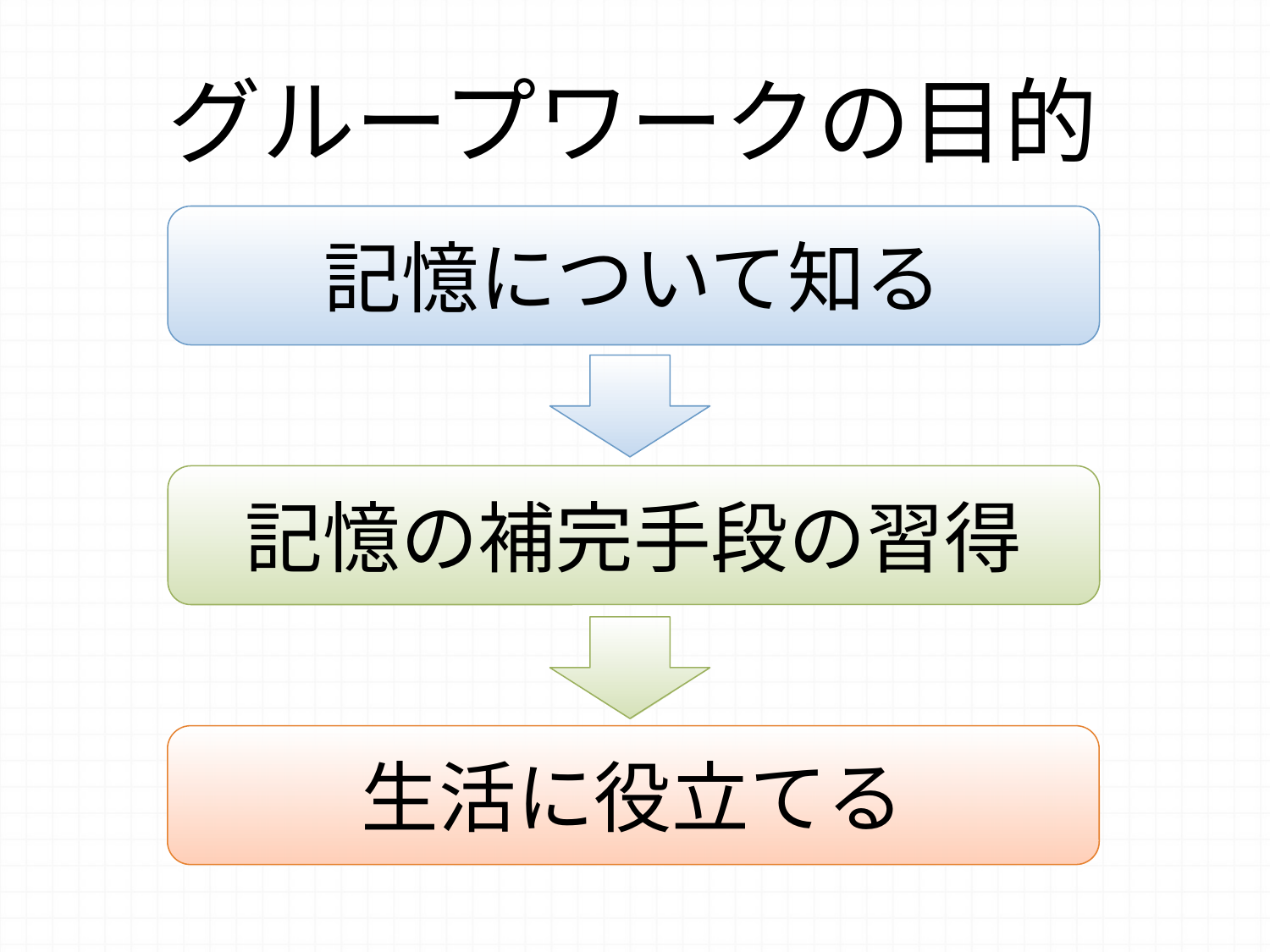

# グループワークの目的

記憶について知る

記憶の補完手段の習得

生活に役立てる
2